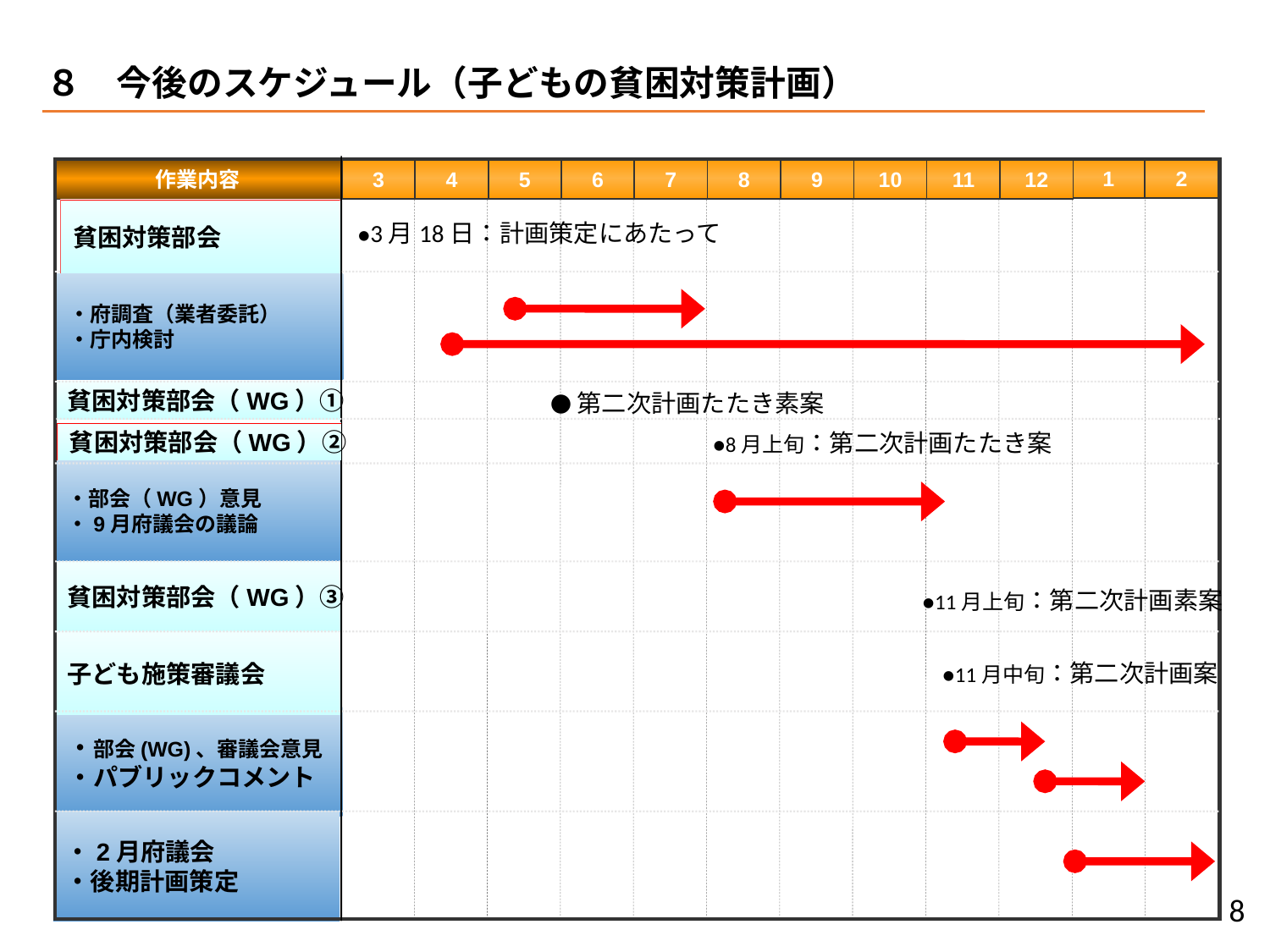

８　今後のスケジュール（子どもの貧困対策計画）

1
2
作業内容

3
4
5
6
7
8
9
10
11
12

貧困対策部会
●3月18日：計画策定にあたって

・府調査（業者委託）
・庁内検討

貧困対策部会（WG）①

・部会（WG）意見
・9月府議会の議論

貧困対策部会（WG）③

●11月上旬：第二次計画素案
子ども施策審議会

●11月中旬：第二次計画案
・部会(WG)、審議会意見
・パブリックコメント

・2月府議会
・後期計画策定

●第二次計画たたき素案

●8月上旬：第二次計画たたき案
貧困対策部会（WG）②
8